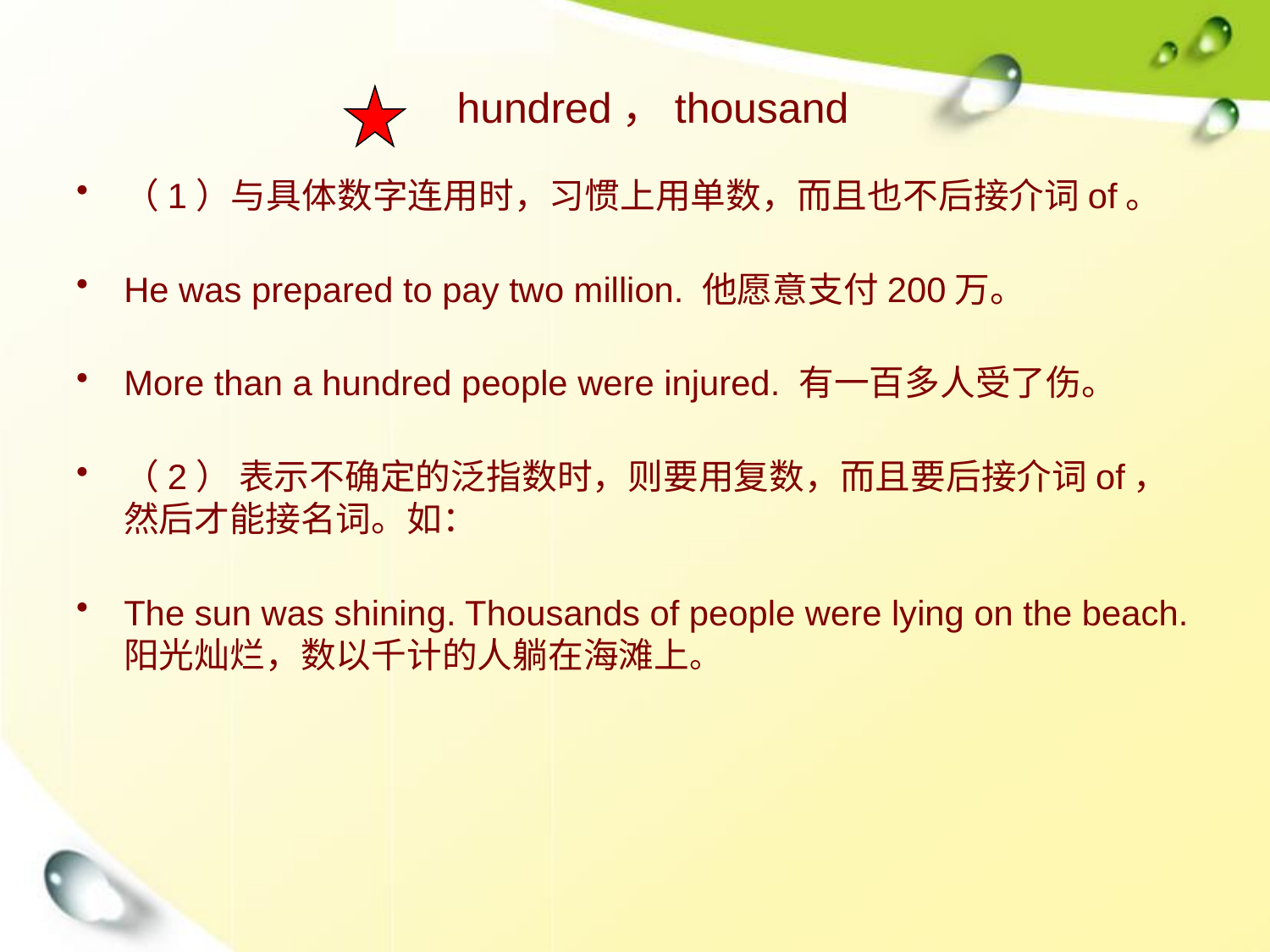

hundred，thousand

（1）与具体数字连用时，习惯上用单数，而且也不后接介词of。

He was prepared to pay two million. 他愿意支付200万。

More than a hundred people were injured. 有一百多人受了伤。

（2） 表示不确定的泛指数时，则要用复数，而且要后接介词of，然后才能接名词。如：

The sun was shining. Thousands of people were lying on the beach. 阳光灿烂，数以千计的人躺在海滩上。